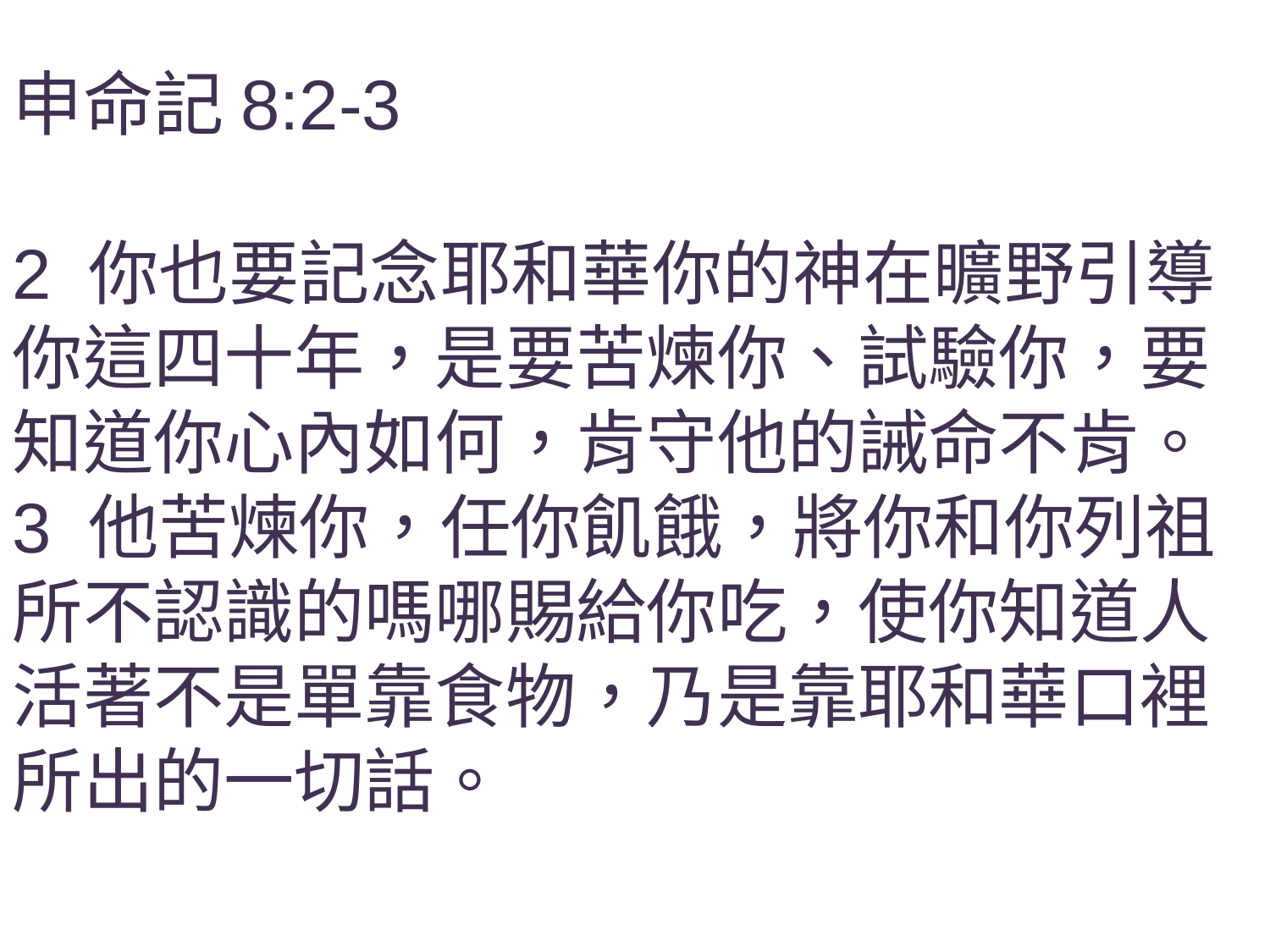

申命記8:2-3

2 你也要記念耶和華你的神在曠野引導你這四十年，是要苦煉你、試驗你，要知道你心內如何，肯守他的誡命不肯。
3 他苦煉你，任你飢餓，將你和你列祖所不認識的嗎哪賜給你吃，使你知道人活著不是單靠食物，乃是靠耶和華口裡所出的一切話。